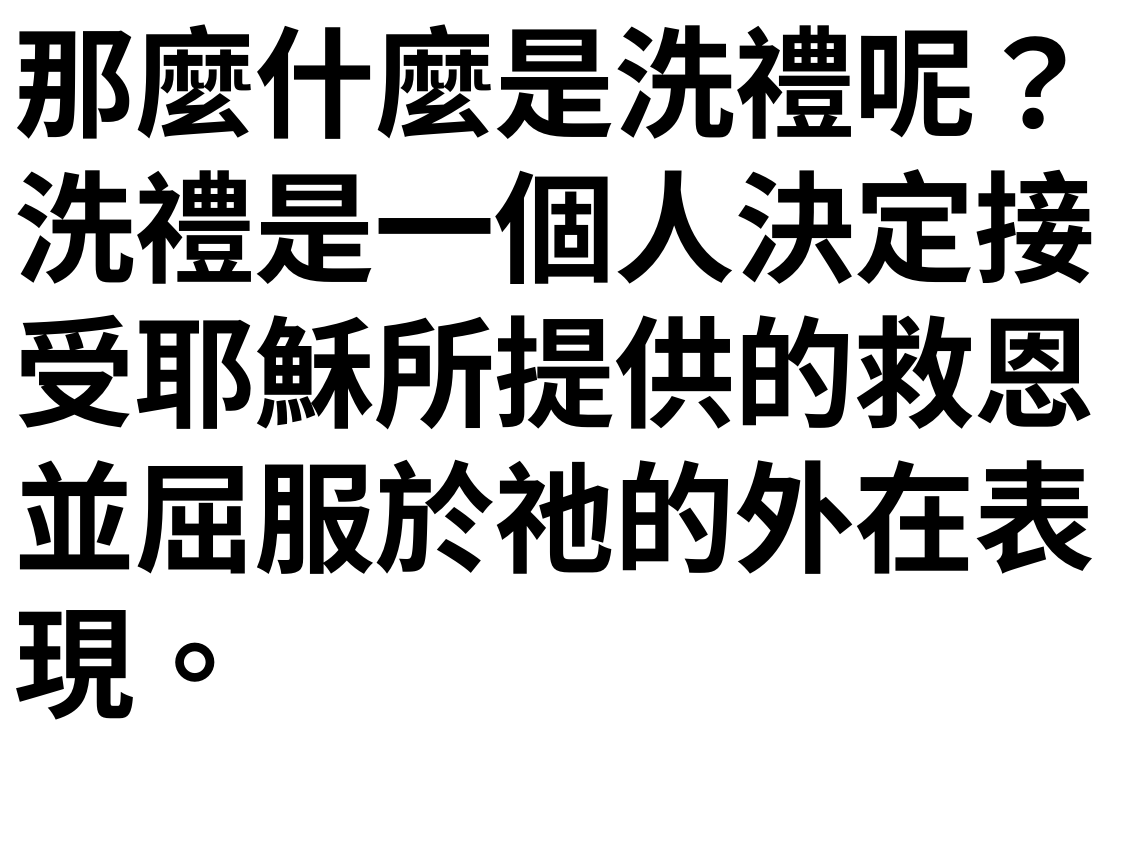

那麼什麼是洗禮呢？洗禮是一個人決定接受耶穌所提供的救恩並屈服於祂的外在表現。